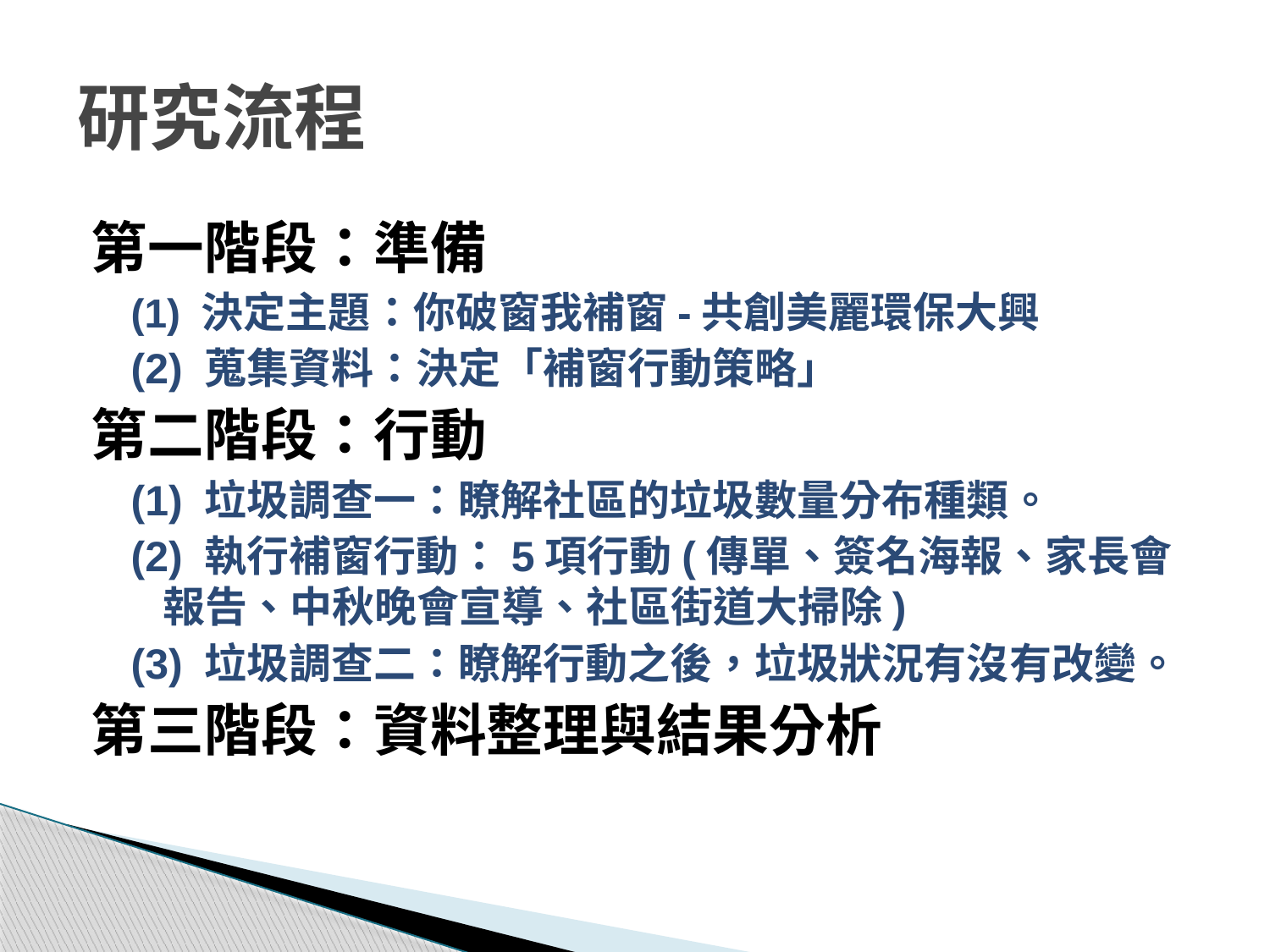

# 研究流程
第一階段：準備
(1) 決定主題：你破窗我補窗-共創美麗環保大興
(2) 蒐集資料：決定「補窗行動策略」
第二階段：行動
(1) 垃圾調查一：瞭解社區的垃圾數量分布種類。
(2) 執行補窗行動：5項行動(傳單、簽名海報、家長會報告、中秋晚會宣導、社區街道大掃除)
(3) 垃圾調查二：瞭解行動之後，垃圾狀況有沒有改變。
第三階段：資料整理與結果分析